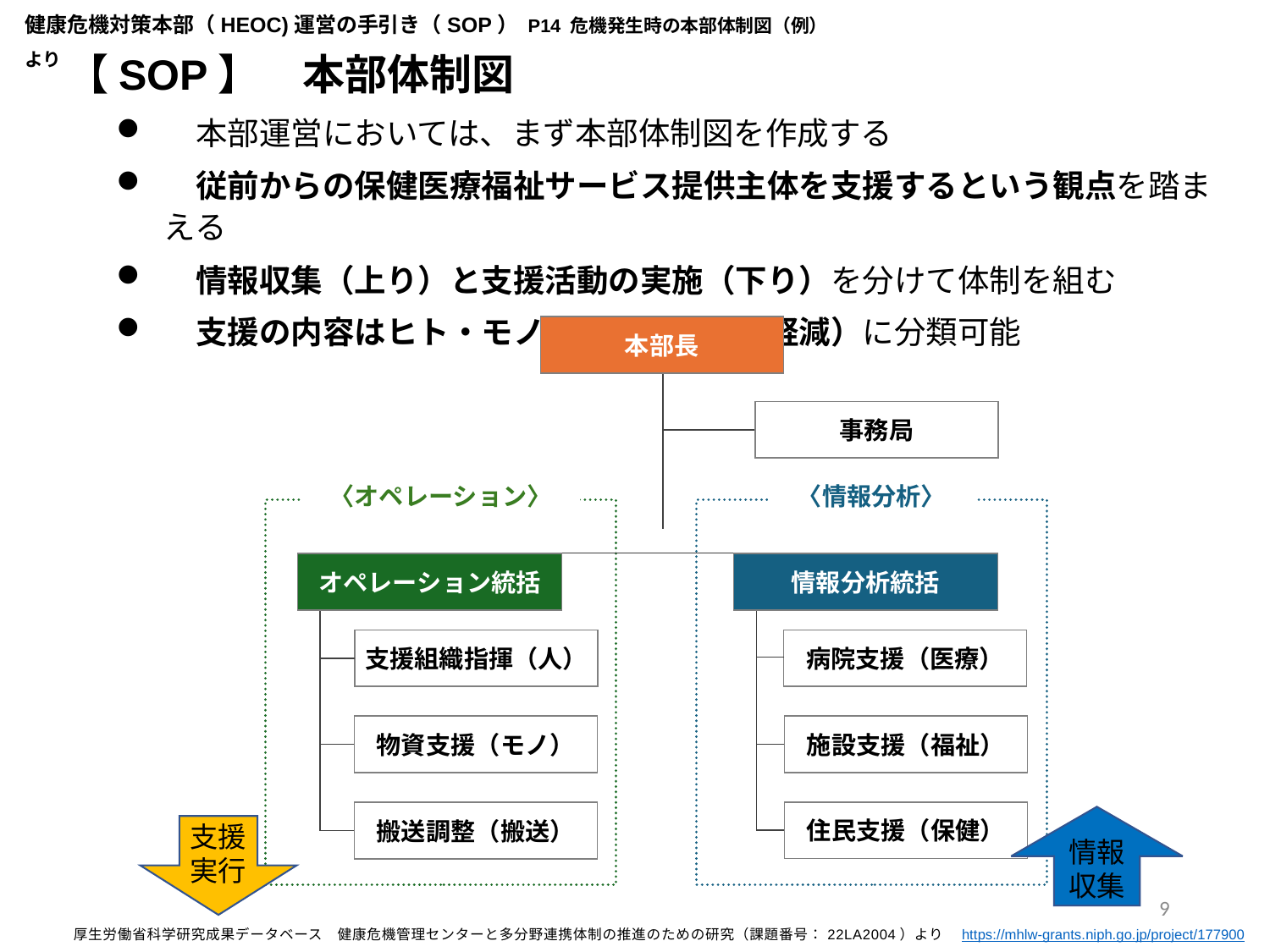

健康危機対策本部（HEOC)運営の手引き（SOP） P14 危機発生時の本部体制図（例）より
【SOP】　本部体制図
　本部運営においては、まず本部体制図を作成する
　従前からの保健医療福祉サービス提供主体を支援するという観点を踏まえる
　情報収集（上り）と支援活動の実施（下り）を分けて体制を組む
　支援の内容はヒト・モノ・搬送（負荷の軽減）に分類可能

本部長
事務局
〈オペレーション〉
〈情報分析〉

オペレーション統括
情報分析統括
支援組織指揮（人）
病院支援（医療）
施設支援（福祉）
物資支援（モノ）
住民支援（保健）
搬送調整（搬送）
情報
収集
支援
実行
9
厚生労働省科学研究成果データベース　健康危機管理センターと多分野連携体制の推進のための研究（課題番号：22LA2004）より　https://mhlw-grants.niph.go.jp/project/177900